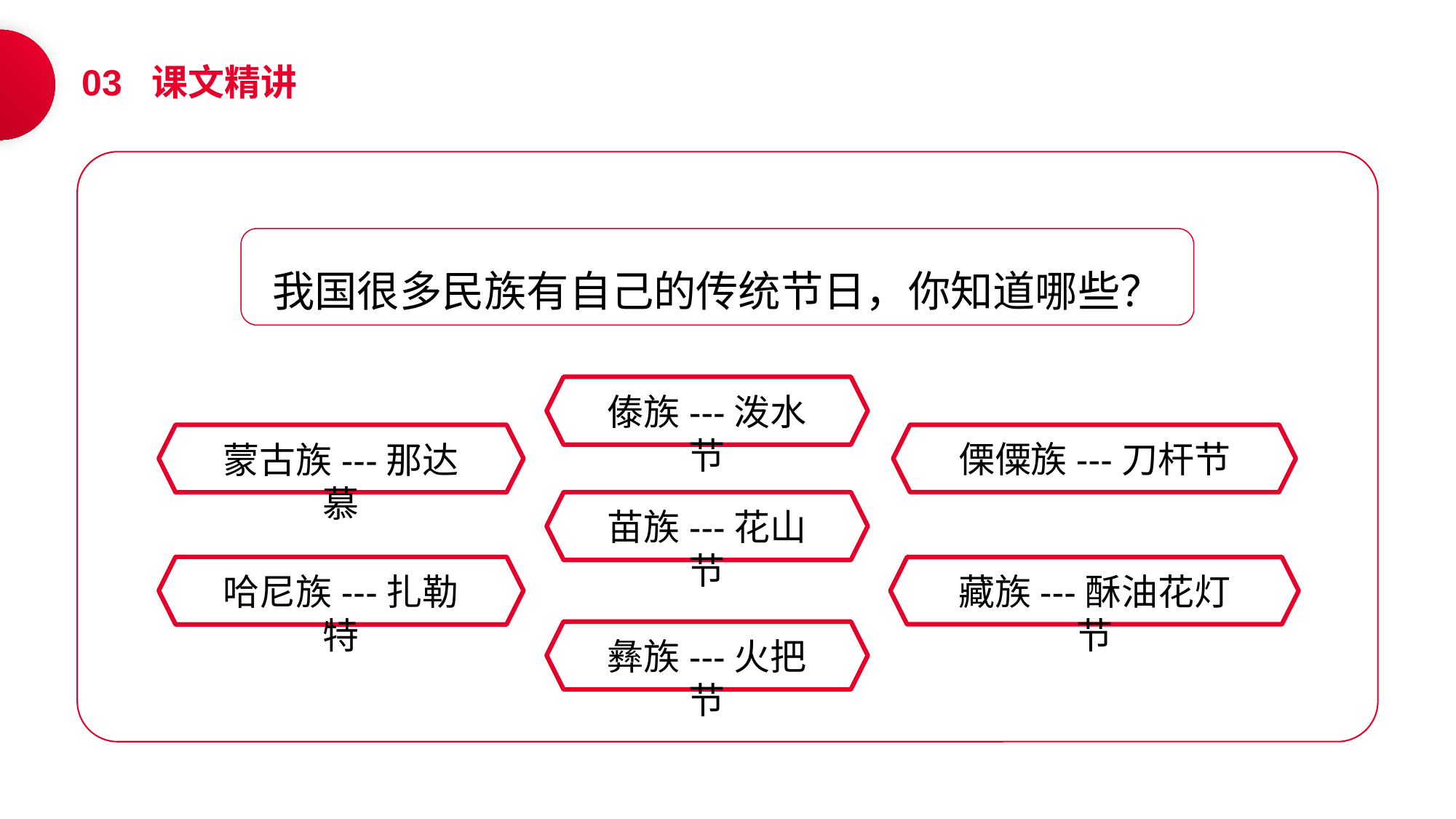

03  课文精讲
我国很多民族有自己的传统节日，你知道哪些？
傣族---泼水节
蒙古族---那达慕
傈僳族---刀杆节
苗族---花山节
哈尼族---扎勒特
藏族---酥油花灯节
彝族---火把节